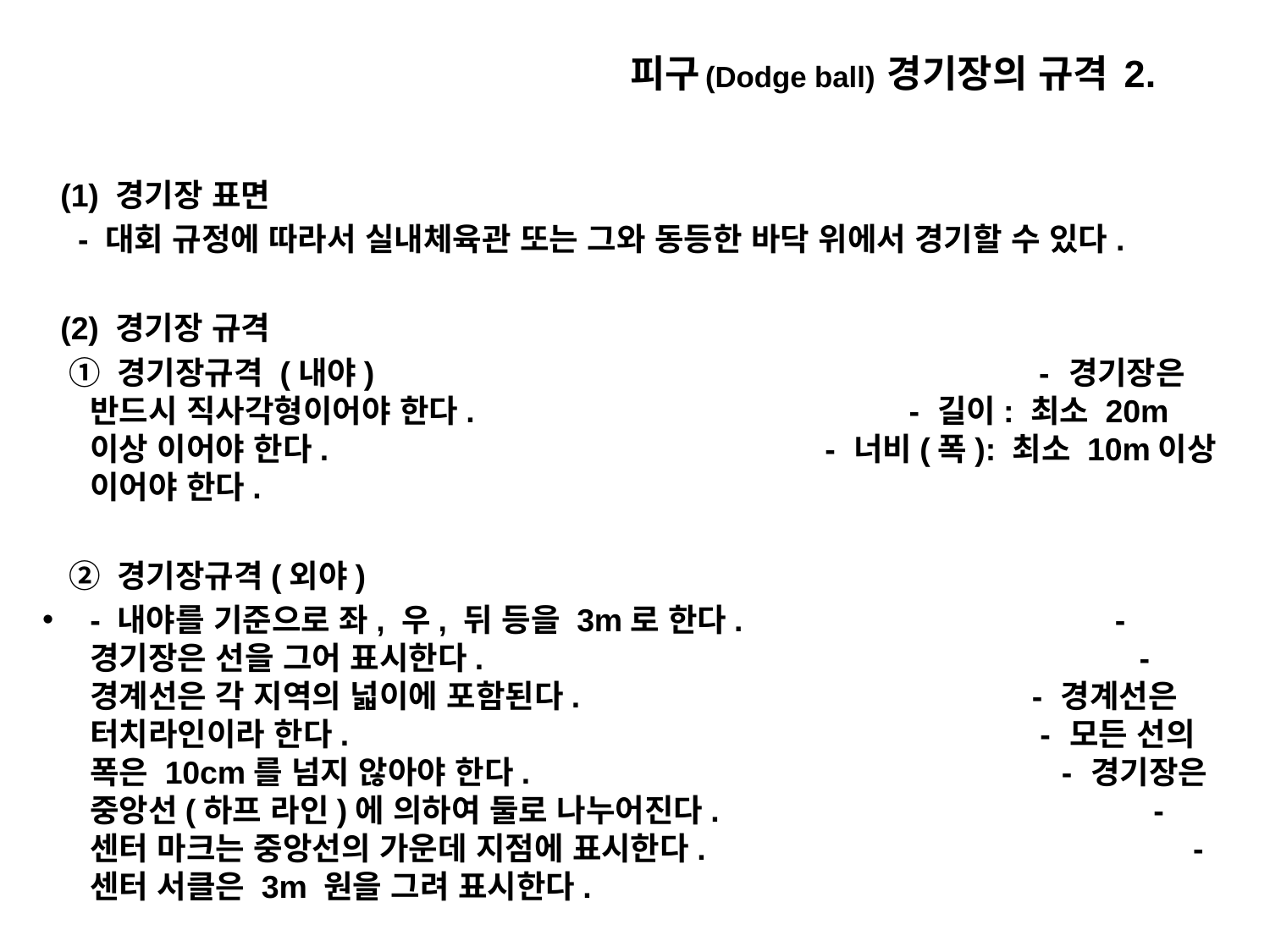

# 피구(Dodge ball) 경기장의 규격 2.
  (1) 경기장 표면
    - 대회 규정에 따라서 실내체육관 또는 그와 동등한 바닥 위에서 경기할 수 있다.

  (2) 경기장 규격
   ① 경기장규격 (내야)                                                                           - 경기장은 반드시 직사각형이어야 한다.                                                 - 길이: 최소 20m이상 이어야 한다.                                                        - 너비(폭): 최소 10m이상 이어야 한다.

   ② 경기장규격(외야)
- 내야를 기준으로 좌, 우, 뒤 등을 3m로 한다.                                          - 경기장은 선을 그어 표시한다.                                                                          - 경계선은 각 지역의 넓이에 포함된다.                                                   - 경계선은 터치라인이라 한다.                                                                              - 모든 선의 폭은 10cm를 넘지 않아야 한다.                                                            - 경기장은 중앙선(하프 라인)에 의하여 둘로 나누어진다.                                                 - 센터 마크는 중앙선의 가운데 지점에 표시한다.                                                       - 센터 서클은 3m 원을 그려 표시한다.